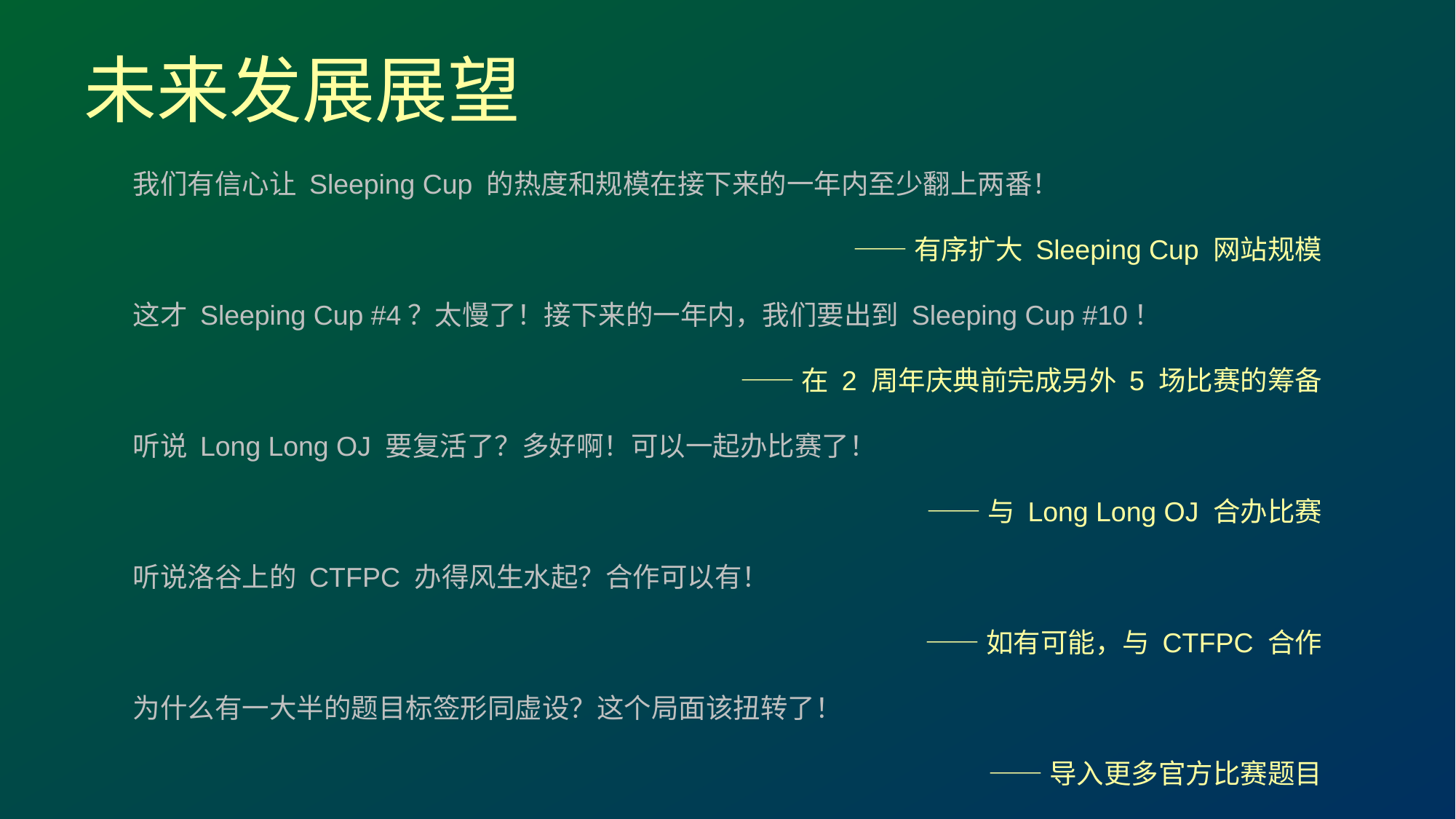

未来发展展望
我们有信心让 Sleeping Cup 的热度和规模在接下来的一年内至少翻上两番！

——有序扩大 Sleeping Cup 网站规模

这才 Sleeping Cup #4？太慢了！接下来的一年内，我们要出到 Sleeping Cup #10！

——在 2 周年庆典前完成另外 5 场比赛的筹备

听说 Long Long OJ 要复活了？多好啊！可以一起办比赛了！

——与 Long Long OJ 合办比赛

听说洛谷上的 CTFPC 办得风生水起？合作可以有！

——如有可能，与 CTFPC 合作

为什么有一大半的题目标签形同虚设？这个局面该扭转了！

——导入更多官方比赛题目